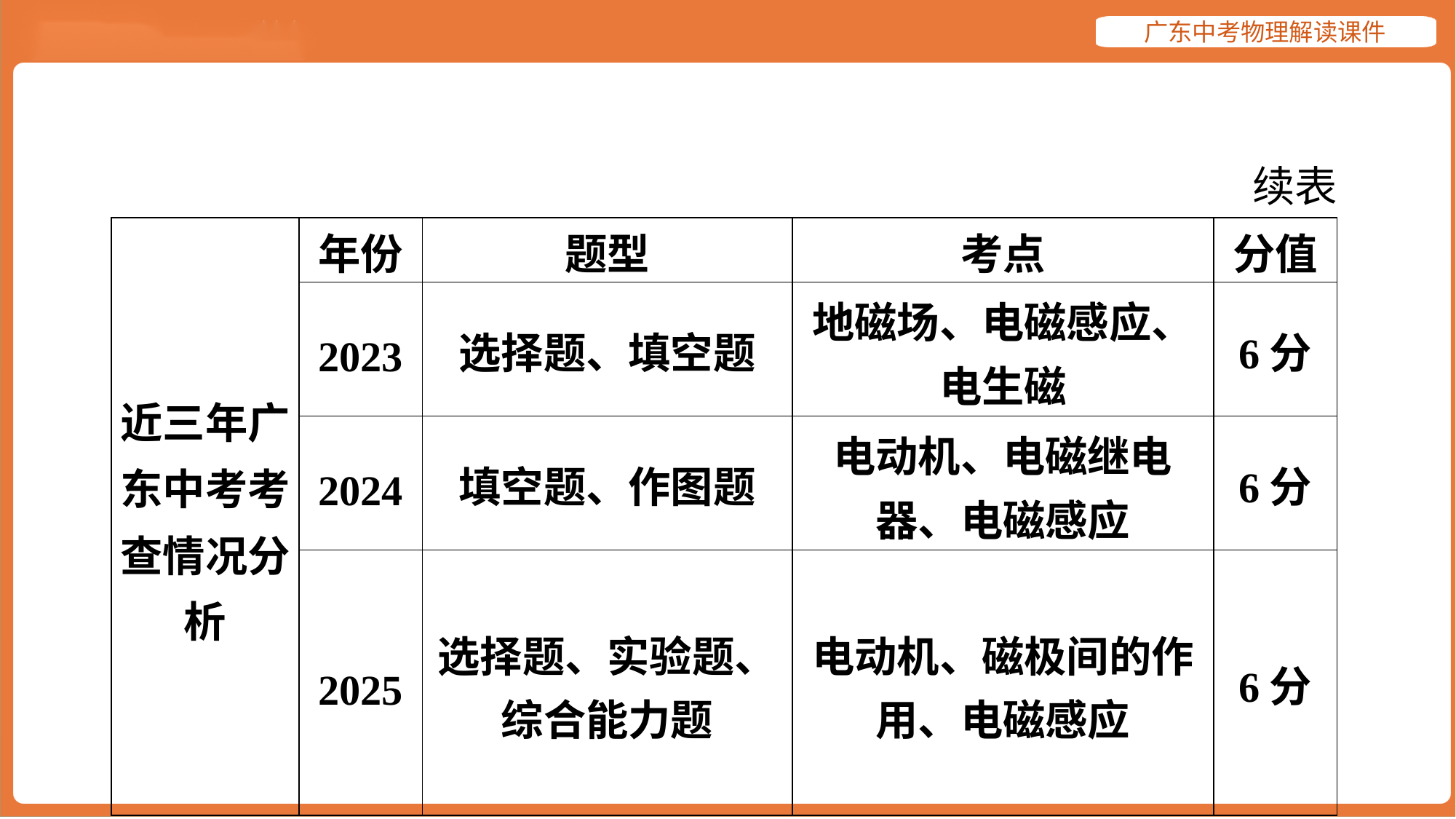

续表
| 近三年广 东中考考 查情况分 析 | 年份 | 题型 | 考点 | 分值 |
| --- | --- | --- | --- | --- |
|  | 2023 | 选择题、填空题 | 地磁场、电磁感应、 电生磁 | 6分 |
|  | 2024 | 填空题、作图题 | 电动机、电磁继电 器、电磁感应 | 6分 |
|  | 2025 | 选择题、实验题、 综合能力题 | 电动机、磁极间的作 用、电磁感应 | 6分 |